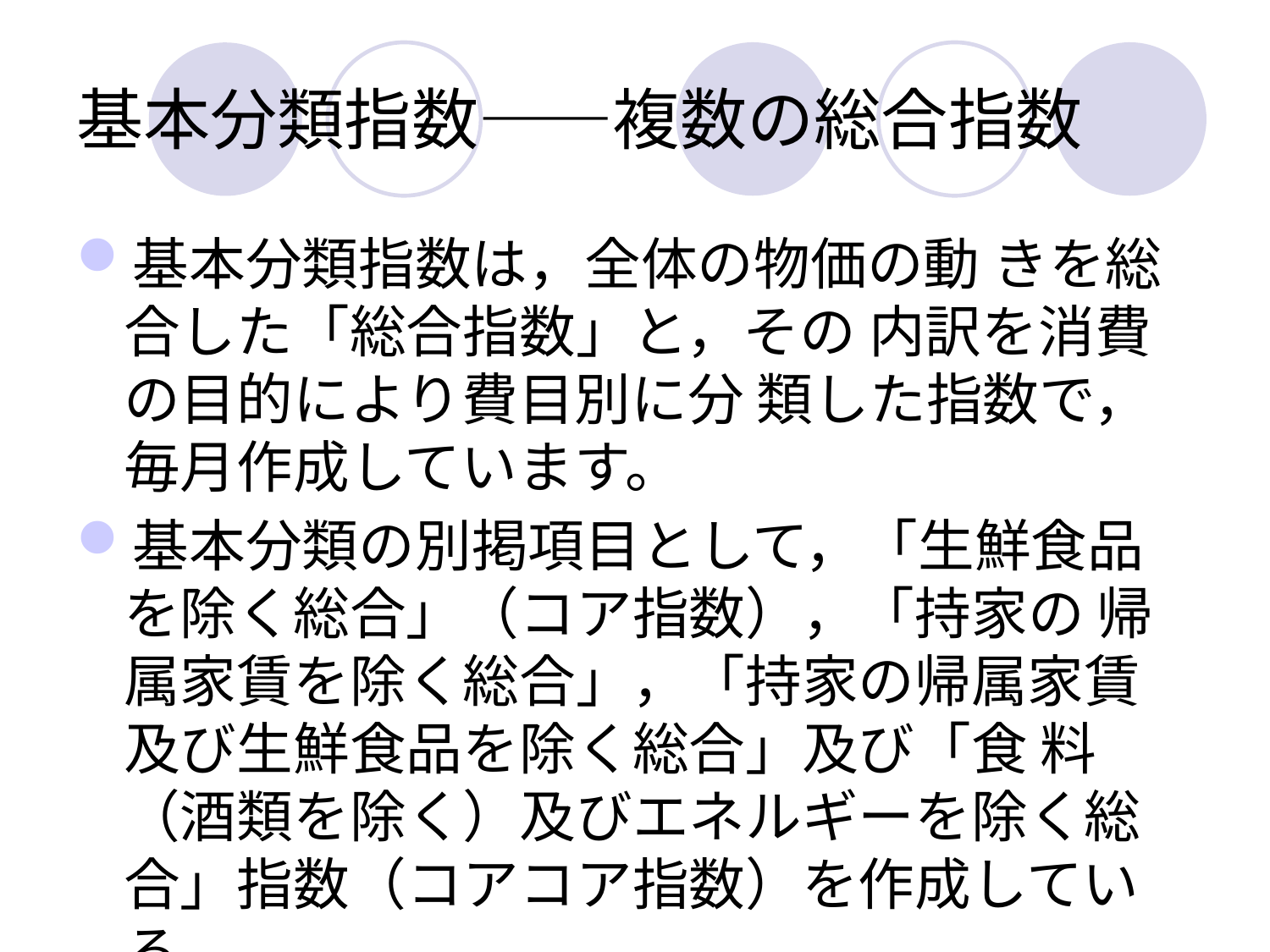

# 基本分類指数――複数の総合指数
基本分類指数は，全体の物価の動 きを総合した「総合指数」と，その 内訳を消費の目的により費目別に分 類した指数で，毎月作成しています。
基本分類の別掲項目として，「生鮮食品を除く総合」（コア指数），「持家の 帰属家賃を除く総合」，「持家の帰属家賃及び生鮮食品を除く総合」及び「食 料（酒類を除く）及びエネルギーを除く総合」指数（コアコア指数）を作成している。